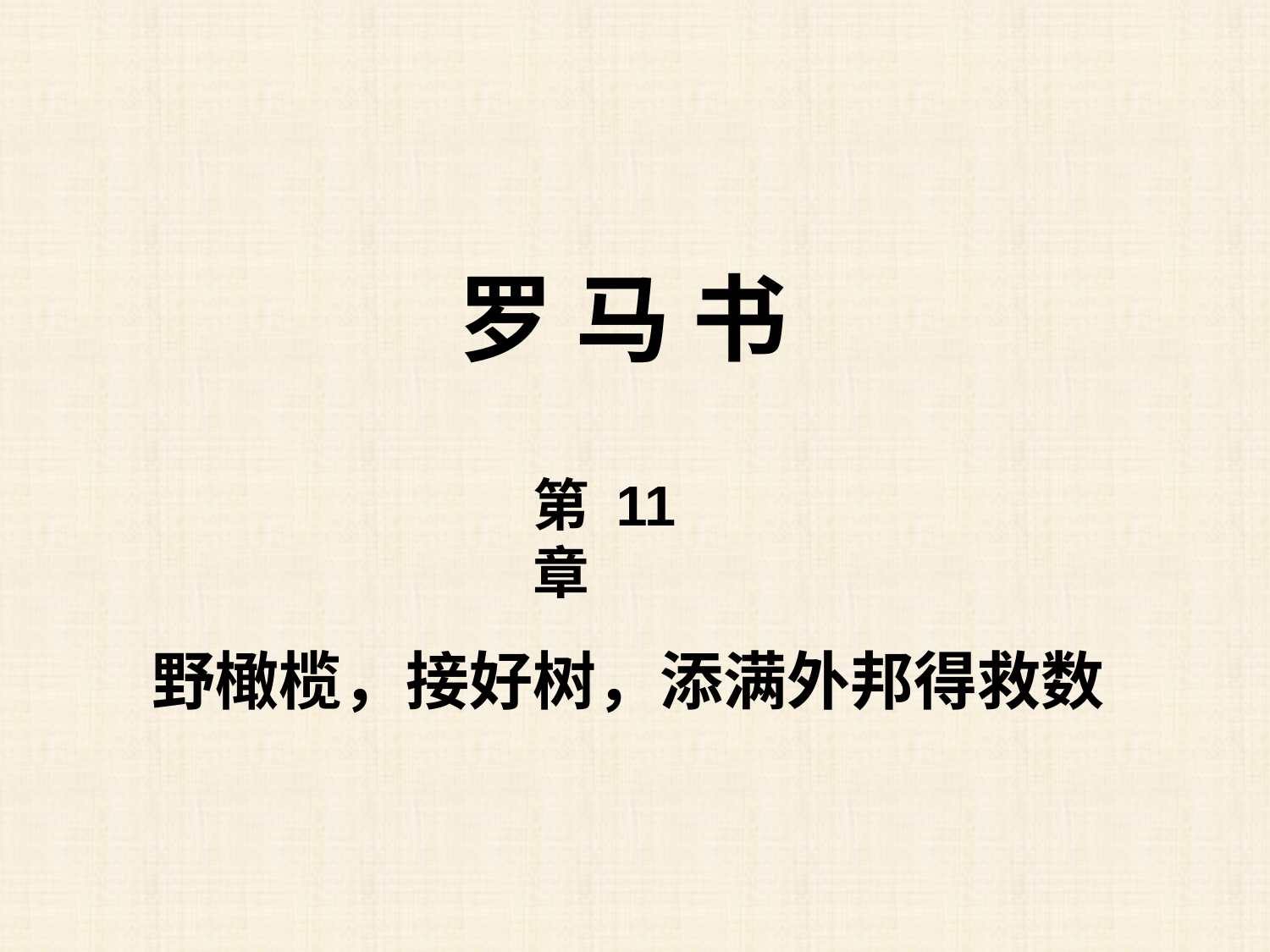

罗 马 书
第 11 章
野橄榄，接好树，添满外邦得救数